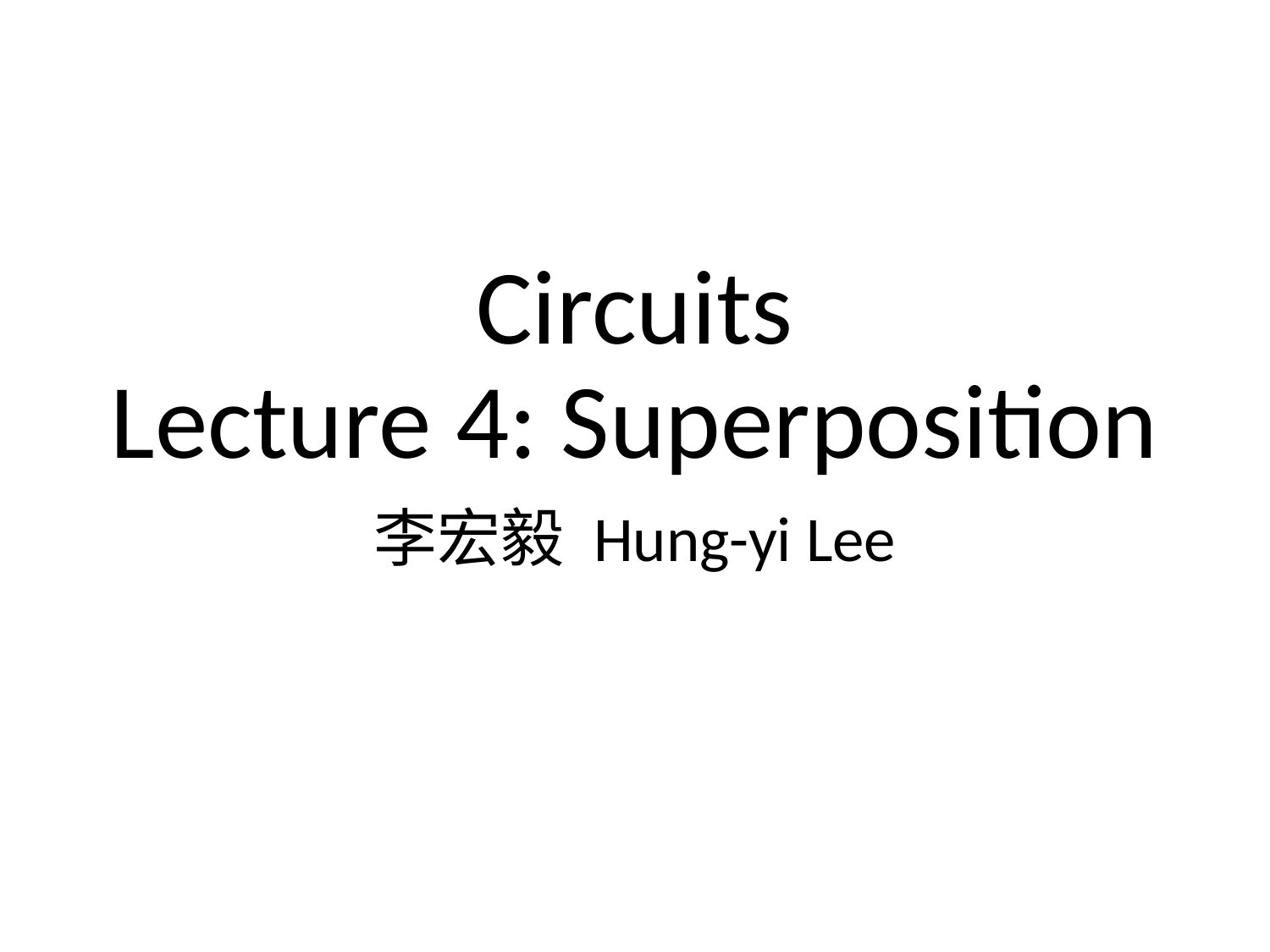

# Circuits Lecture 4: Superposition
李宏毅 Hung-yi Lee